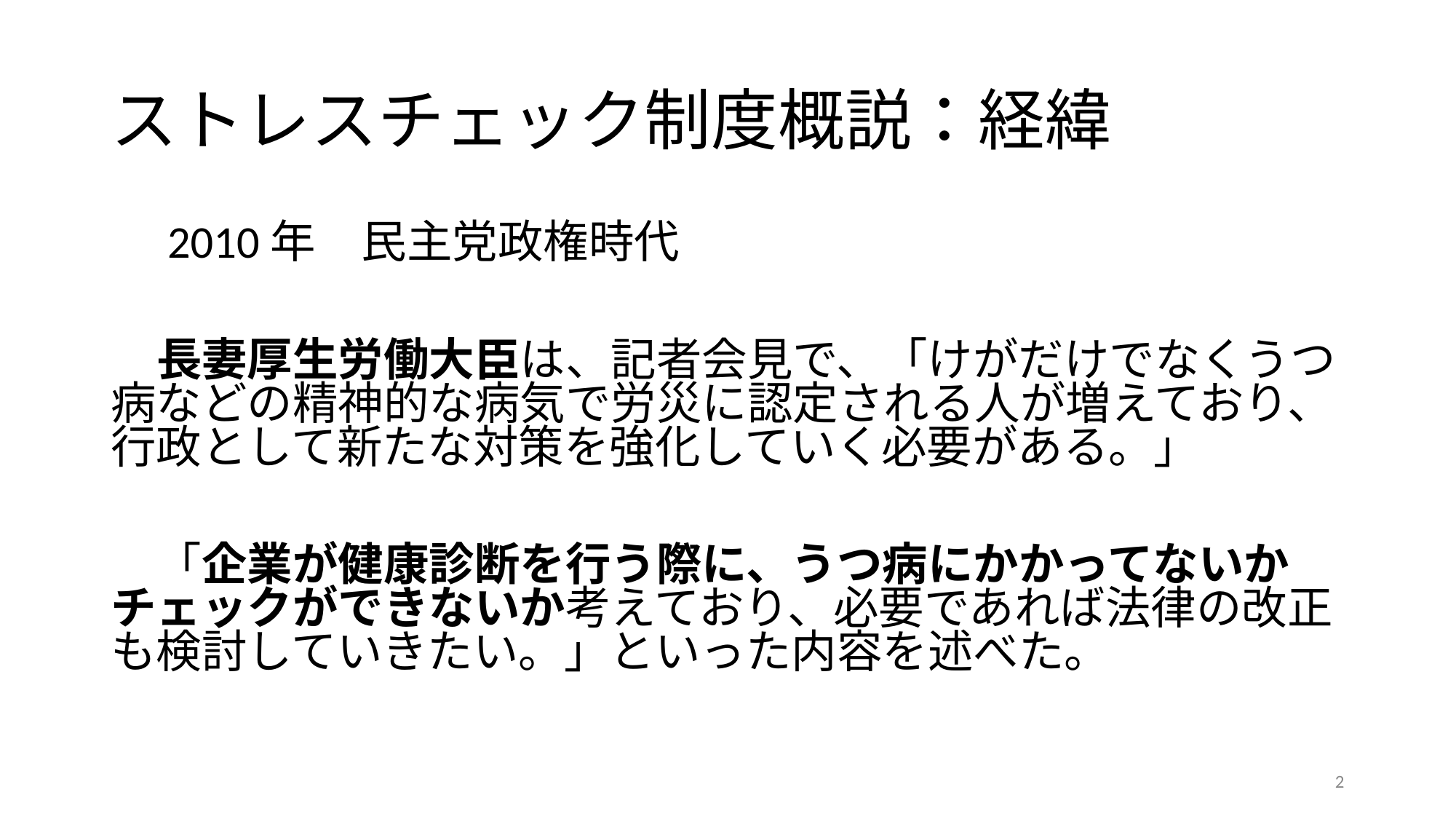

# ストレスチェック制度概説：経緯
　2010年　民主党政権時代

　長妻厚生労働大臣は、記者会見で、「けがだけでなくうつ病などの精神的な病気で労災に認定される人が増えており、行政として新たな対策を強化していく必要がある。」

　「企業が健康診断を行う際に、うつ病にかかってないかチェックができないか考えており、必要であれば法律の改正も検討していきたい。」といった内容を述べた。

2